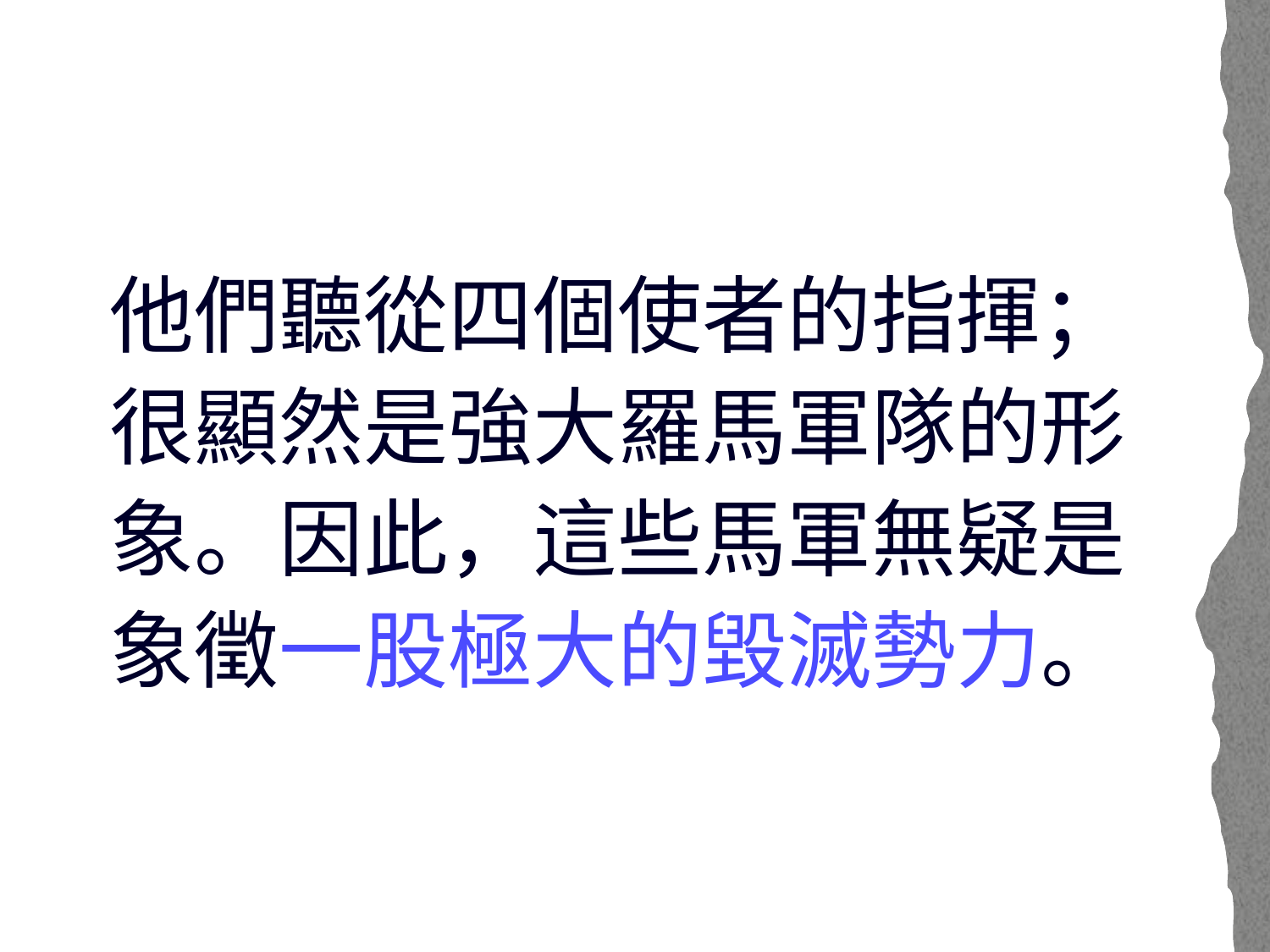

他們聽從四個使者的指揮；很顯然是強大羅馬軍隊的形象。因此，這些馬軍無疑是象徵一股極大的毀滅勢力。